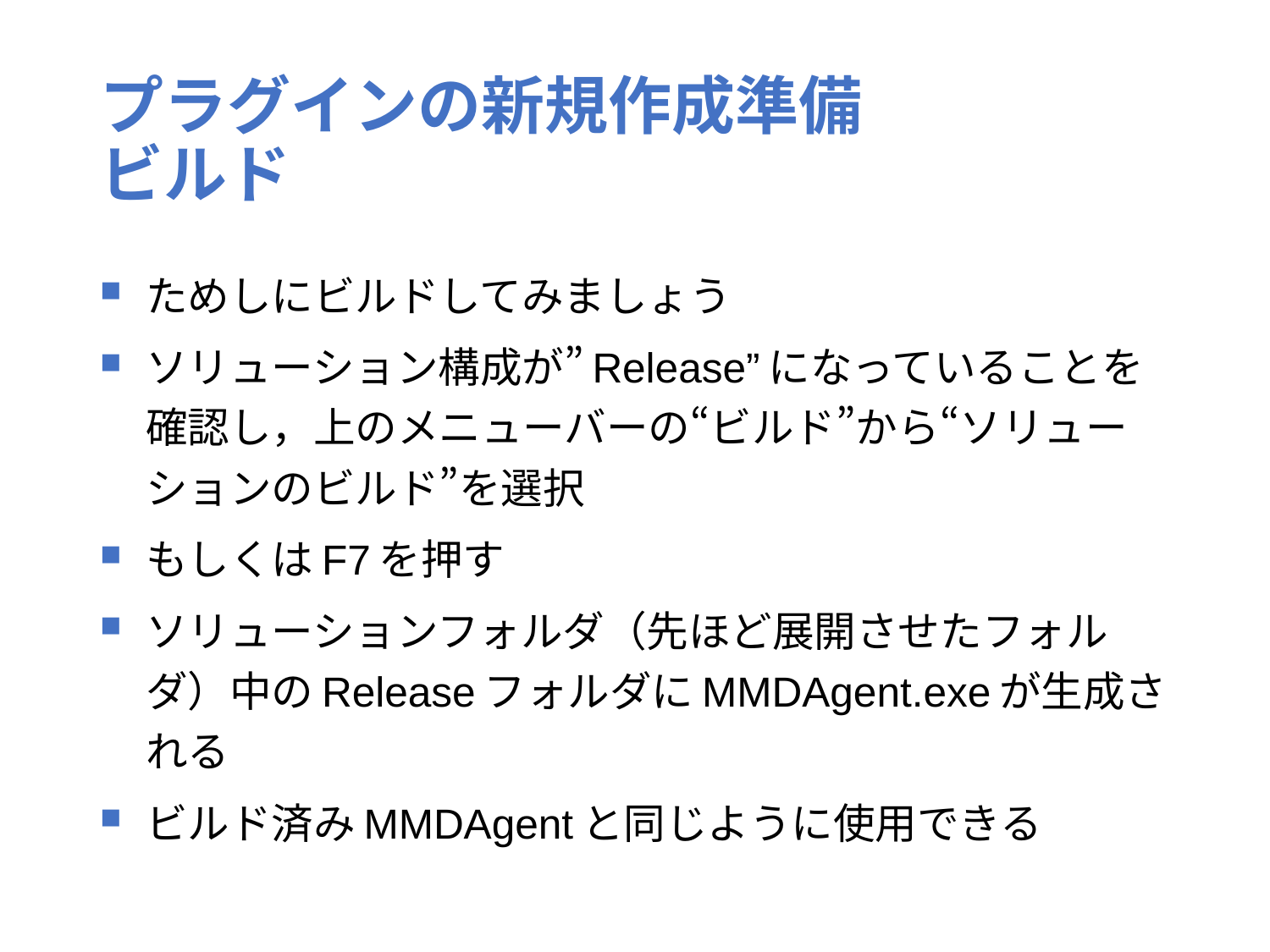

# プラグインの新規作成準備 ビルド
ためしにビルドしてみましょう
ソリューション構成が”Release”になっていることを確認し，上のメニューバーの“ビルド”から“ソリューションのビルド”を選択
もしくはF7を押す
ソリューションフォルダ（先ほど展開させたフォルダ）中のReleaseフォルダにMMDAgent.exeが生成される
ビルド済みMMDAgentと同じように使用できる